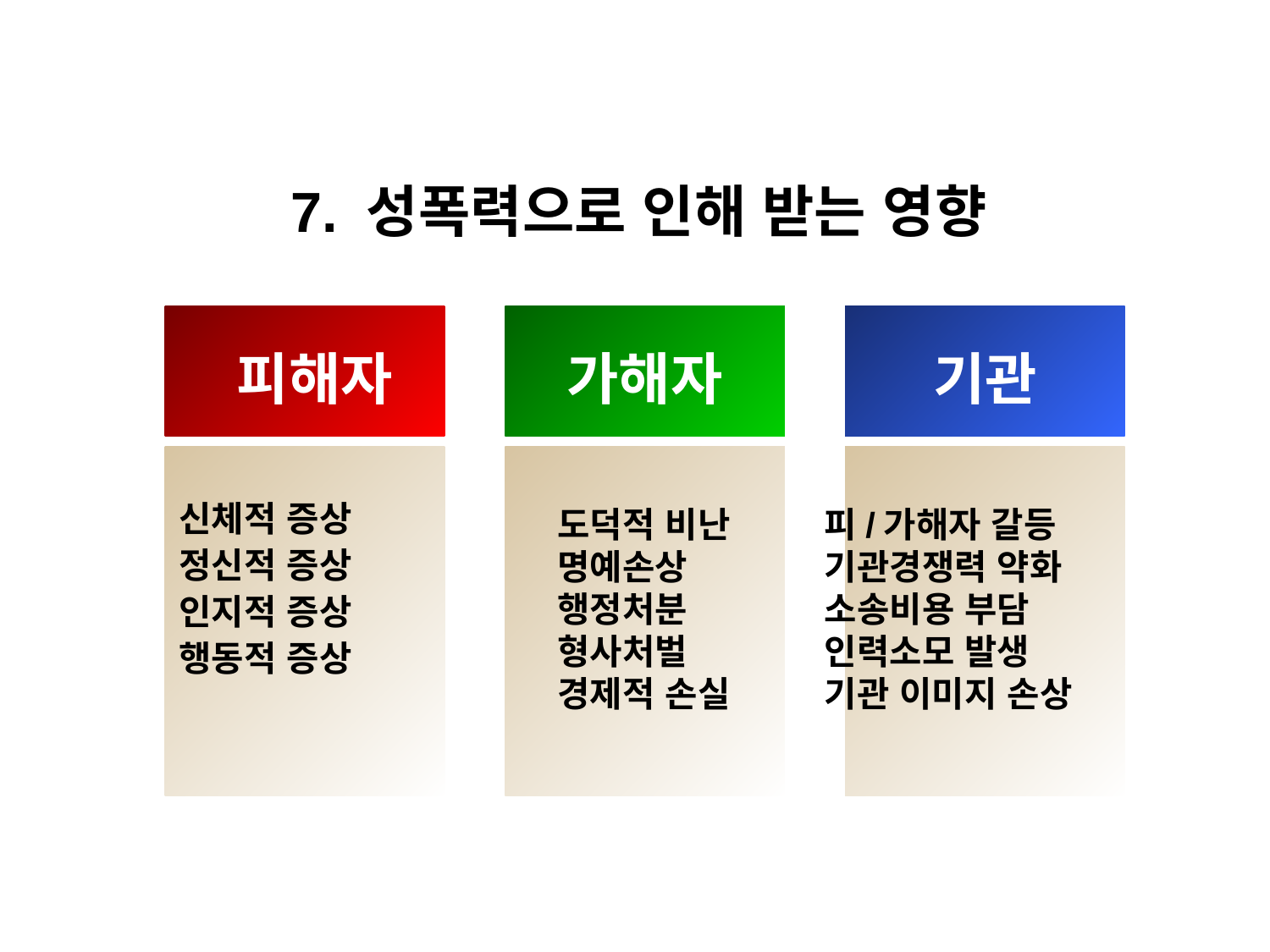

7. 성폭력으로 인해 받는 영향

피해자
가해자
기관

신체적 증상
정신적 증상
인지적 증상
행동적 증상
도덕적 비난
명예손상
행정처분
형사처벌
경제적 손실
피/가해자 갈등
기관경쟁력 약화
소송비용 부담
인력소모 발생
기관 이미지 손상